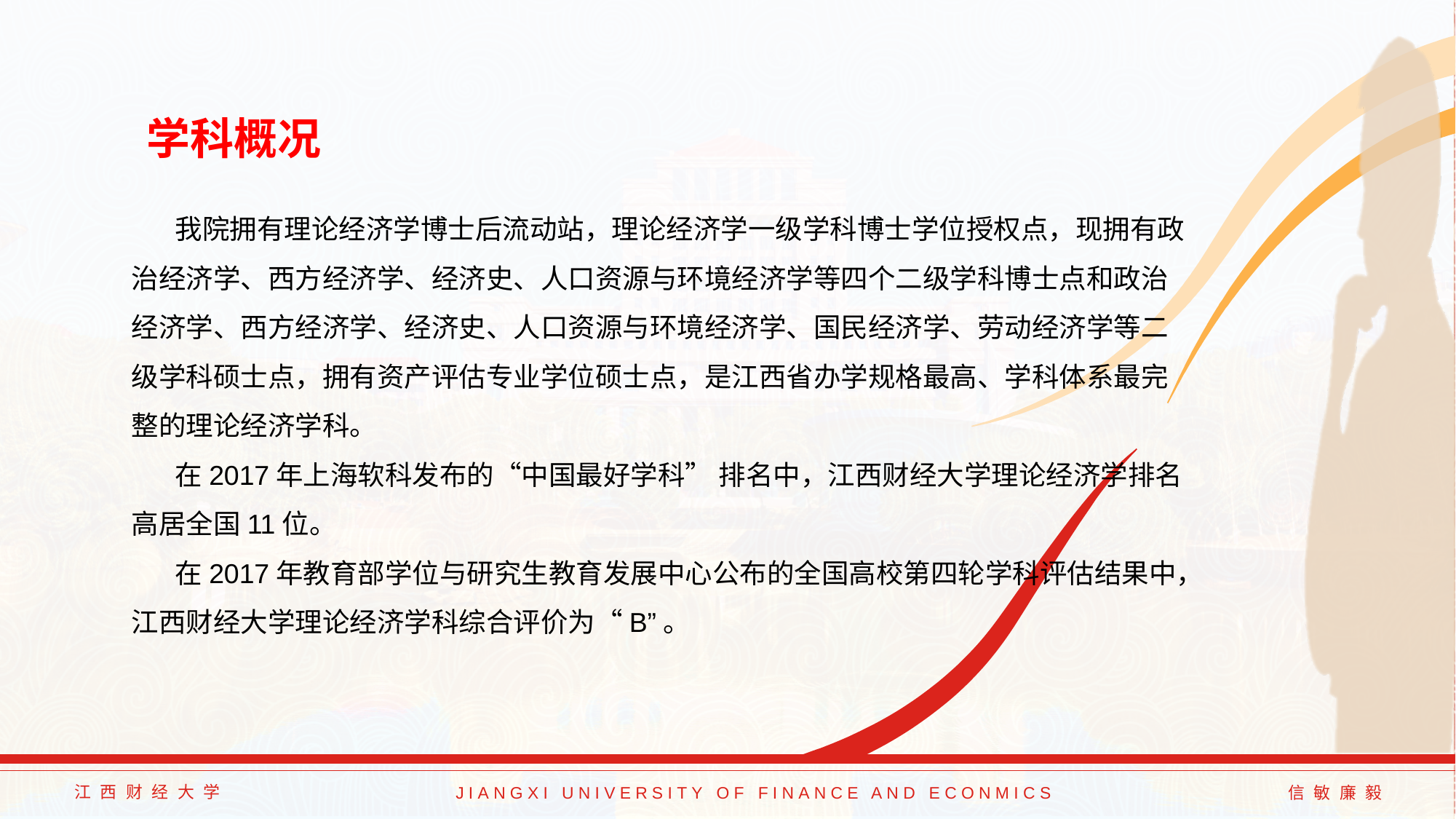

学科概况
      我院拥有理论经济学博士后流动站，理论经济学一级学科博士学位授权点，现拥有政治经济学、西方经济学、经济史、人口资源与环境经济学等四个二级学科博士点和政治经济学、西方经济学、经济史、人口资源与环境经济学、国民经济学、劳动经济学等二级学科硕士点，拥有资产评估专业学位硕士点，是江西省办学规格最高、学科体系最完整的理论经济学科。
      在2017年上海软科发布的“中国最好学科” 排名中，江西财经大学理论经济学排名高居全国11位。
      在2017年教育部学位与研究生教育发展中心公布的全国高校第四轮学科评估结果中，江西财经大学理论经济学科综合评价为“B”。